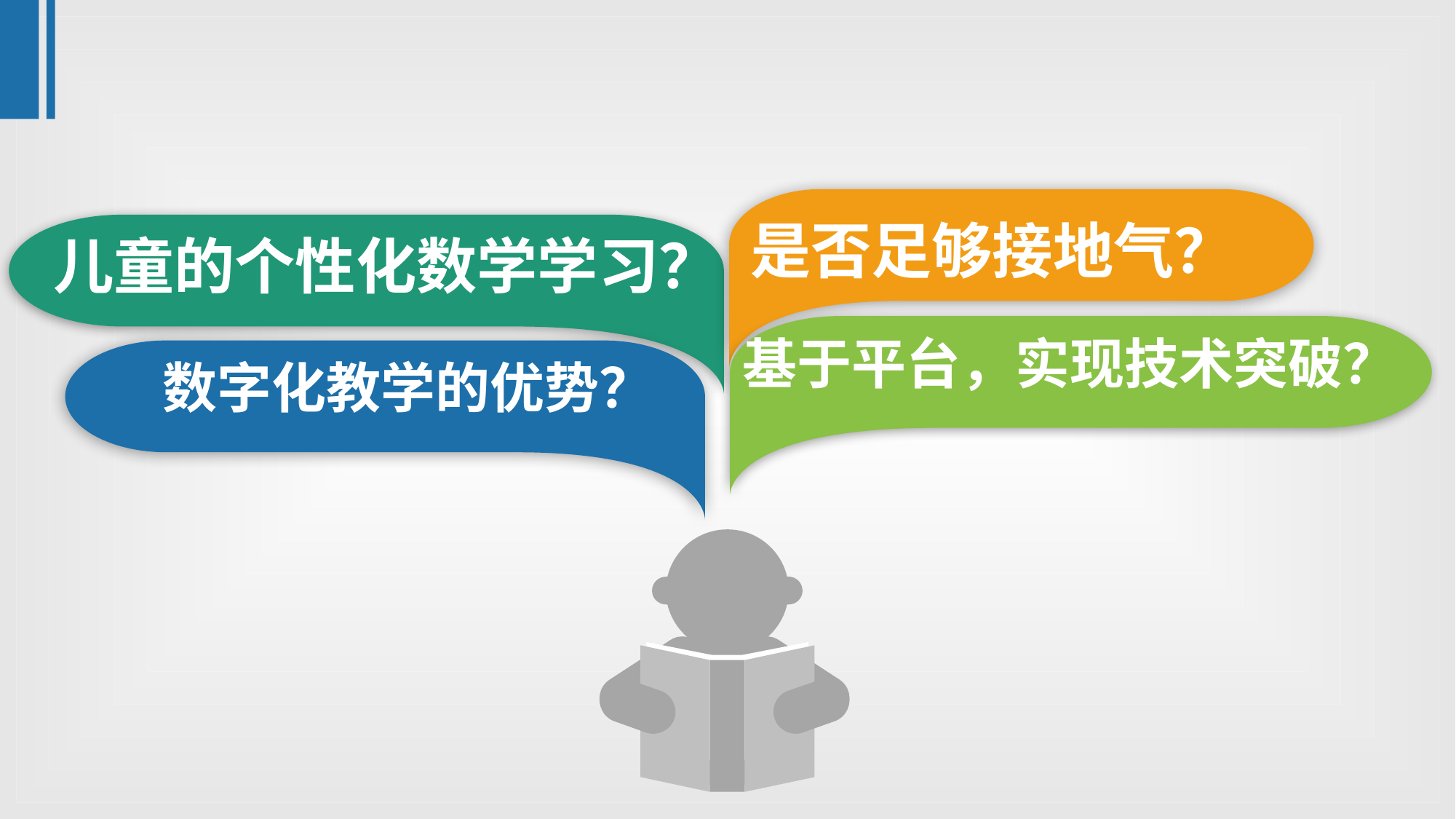

是否足够接地气？

儿童的个性化数学学习？

基于平台，实现技术突破？

数字化教学的优势？